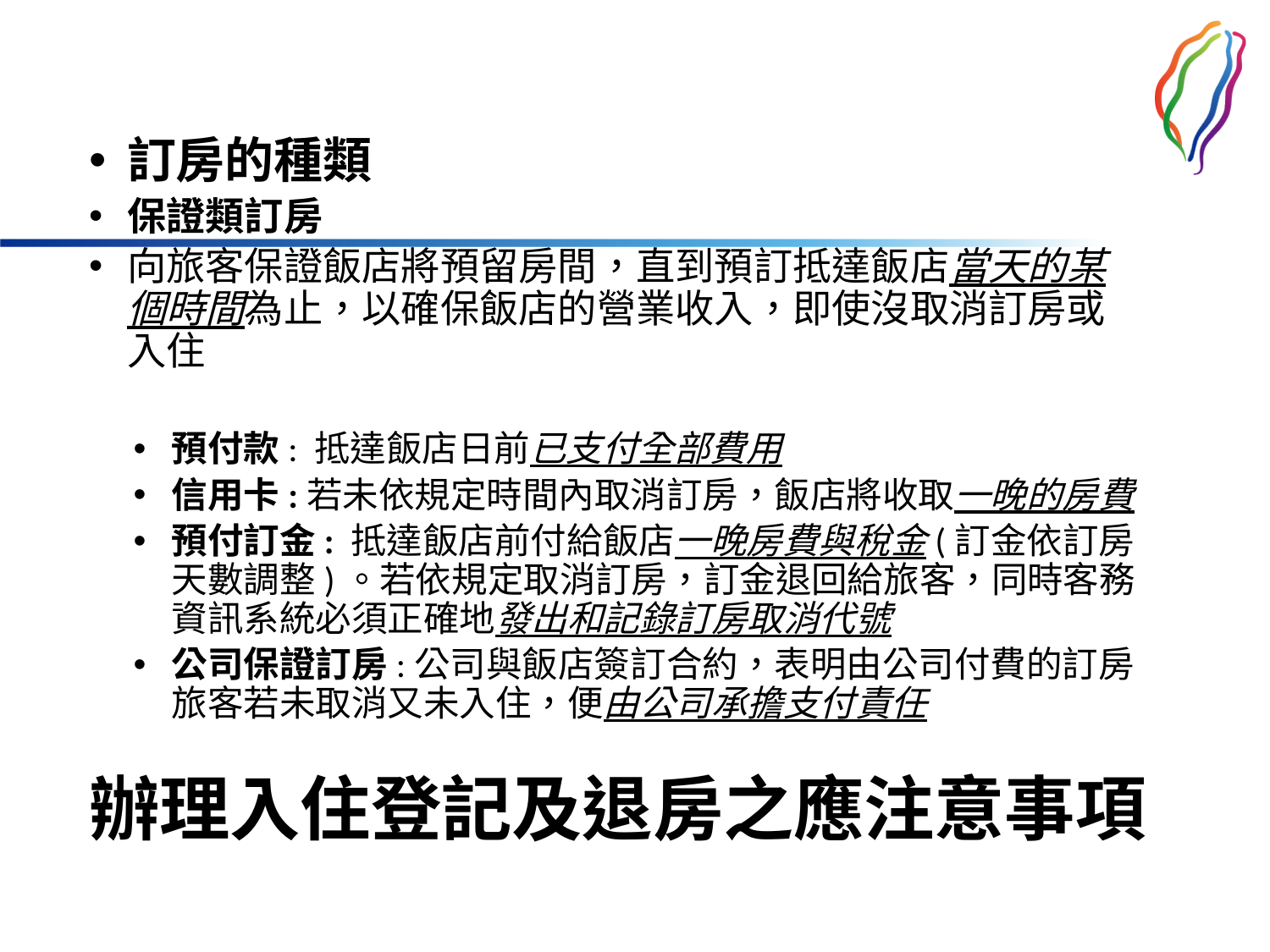

訂房的種類
保證類訂房
向旅客保證飯店將預留房間，直到預訂抵達飯店當天的某個時間為止，以確保飯店的營業收入，即使沒取消訂房或入住

預付款: 抵達飯店日前已支付全部費用
信用卡:若未依規定時間內取消訂房，飯店將收取一晚的房費
預付訂金: 抵達飯店前付給飯店一晚房費與稅金(訂金依訂房天數調整)。若依規定取消訂房，訂金退回給旅客，同時客務資訊系統必須正確地發出和記錄訂房取消代號
公司保證訂房:公司與飯店簽訂合約，表明由公司付費的訂房旅客若未取消又未入住，便由公司承擔支付責任

# 辦理入住登記及退房之應注意事項